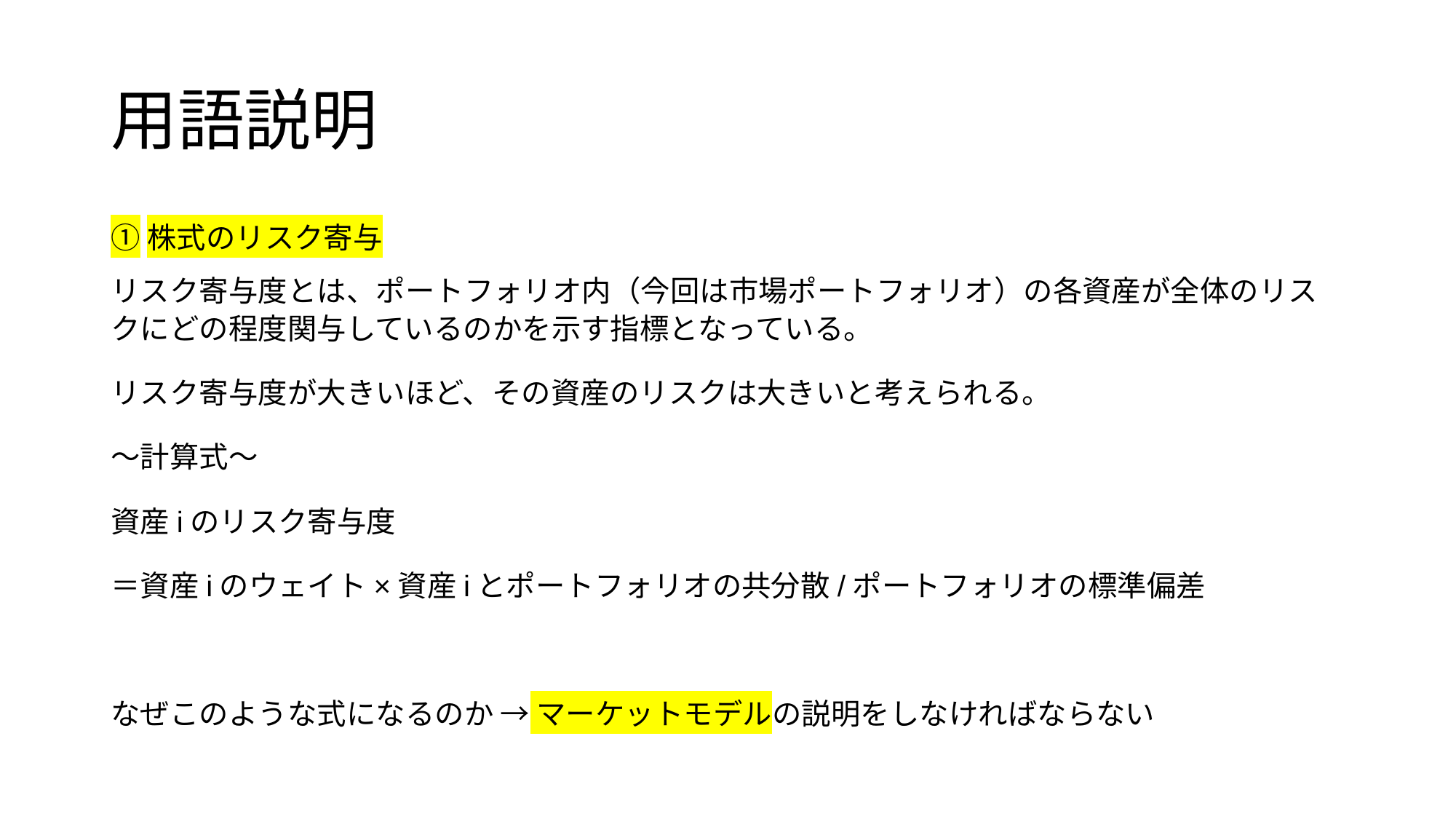

# 用語説明
①株式のリスク寄与
リスク寄与度とは、ポートフォリオ内（今回は市場ポートフォリオ）の各資産が全体のリスクにどの程度関与しているのかを示す指標となっている。
リスク寄与度が大きいほど、その資産のリスクは大きいと考えられる。
～計算式～
資産iのリスク寄与度
＝資産iのウェイト×資産iとポートフォリオの共分散/ポートフォリオの標準偏差

なぜこのような式になるのか → マーケットモデルの説明をしなければならない